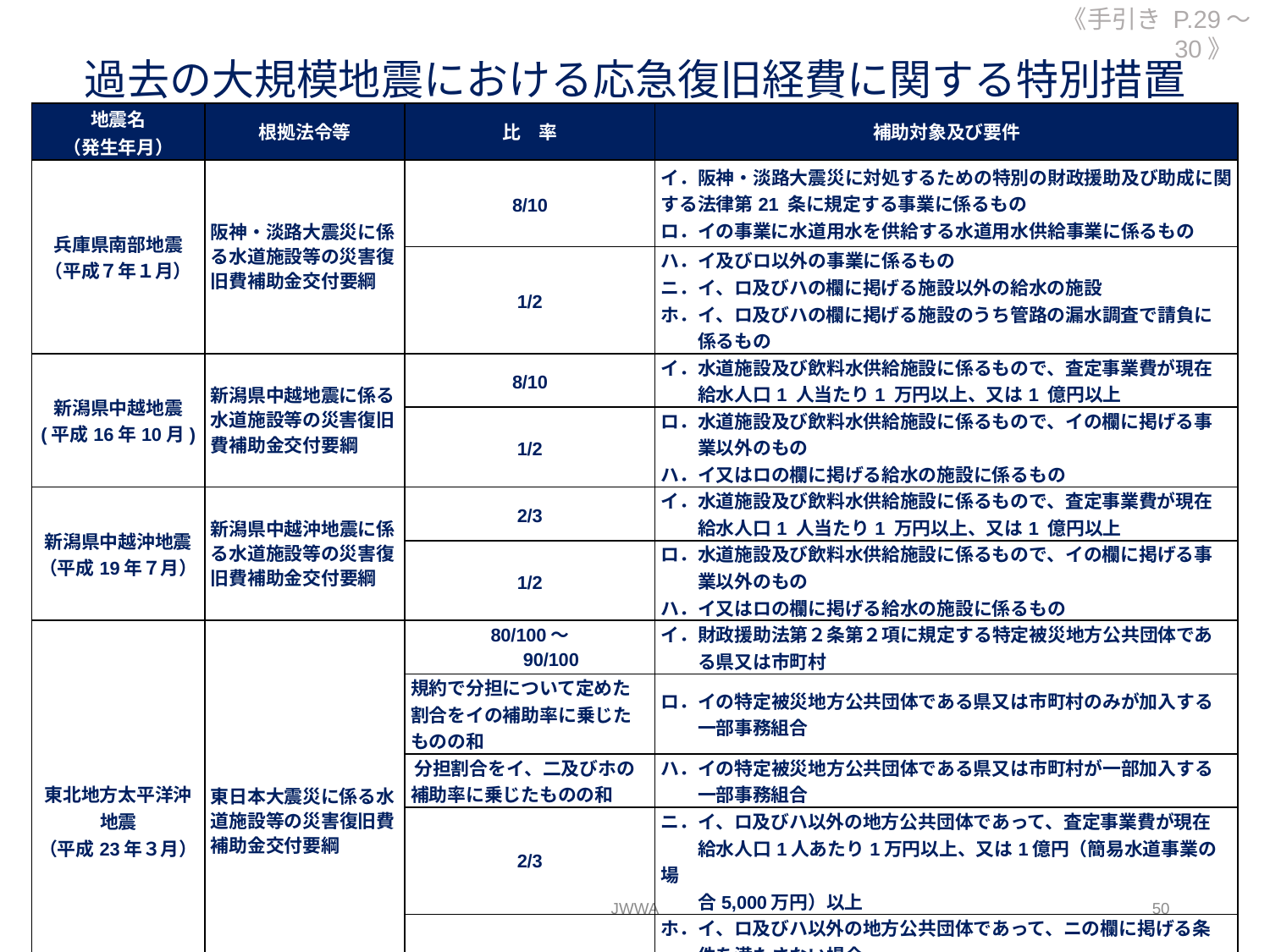

《手引き P.29～30》
# 過去の大規模地震における応急復旧経費に関する特別措置
| 地震名 （発生年月） | 根拠法令等 | 比　率 | 補助対象及び要件 |
| --- | --- | --- | --- |
| 兵庫県南部地震 （平成７年１月） | 阪神・淡路大震災に係る水道施設等の災害復旧費補助金交付要綱 | 8/10 | イ．阪神・淡路大震災に対処するための特別の財政援助及び助成に関する法律第21 条に規定する事業に係るもの ロ．イの事業に水道用水を供給する水道用水供給事業に係るもの |
|  |  | 1/2 | ハ．イ及びロ以外の事業に係るもの ニ．イ、ロ及びハの欄に掲げる施設以外の給水の施設 ホ．イ、ロ及びハの欄に掲げる施設のうち管路の漏水調査で請負に 　　係るもの |
| 新潟県中越地震 (平成16年10月) | 新潟県中越地震に係る水道施設等の災害復旧費補助金交付要綱 | 8/10 | イ．水道施設及び飲料水供給施設に係るもので、査定事業費が現在 　　給水人口1 人当たり1 万円以上、又は1 億円以上 |
|  |  | 1/2 | ロ．水道施設及び飲料水供給施設に係るもので、イの欄に掲げる事 　　業以外のもの ハ．イ又はロの欄に掲げる給水の施設に係るもの |
| 新潟県中越沖地震 （平成19年７月） | 新潟県中越沖地震に係る水道施設等の災害復旧費補助金交付要綱 | 2/3 | イ．水道施設及び飲料水供給施設に係るもので、査定事業費が現在 　　給水人口1 人当たり1 万円以上、又は1 億円以上 |
|  |  | 1/2 | ロ．水道施設及び飲料水供給施設に係るもので、イの欄に掲げる事 　　業以外のもの ハ．イ又はロの欄に掲げる給水の施設に係るもの |
| 東北地方太平洋沖地震 （平成23年３月） | 東日本大震災に係る水道施設等の災害復旧費補助金交付要綱 | 80/100～ 　　90/100 | イ．財政援助法第２条第２項に規定する特定被災地方公共団体であ 　　る県又は市町村 |
|  |  | 規約で分担について定めた割合をイの補助率に乗じたものの和 | ロ．イの特定被災地方公共団体である県又は市町村のみが加入する 　　一部事務組合 |
|  |  | 分担割合をイ、二及びホの補助率に乗じたものの和 | ハ．イの特定被災地方公共団体である県又は市町村が一部加入する 　　一部事務組合 |
|  |  | 2/3 | ニ．イ、ロ及びハ以外の地方公共団体であって、査定事業費が現在 　　給水人口1人あたり1万円以上、又は1億円（簡易水道事業の場 　　合5,000万円）以上 |
|  |  | 1/2 | ホ．イ、ロ及びハ以外の地方公共団体であって、ニの欄に掲げる条 　　件を満たさない場合 　　・上記に掲げる施設以外の給水の施設 　　・上記に掲げる施設のうち管路の漏水調査で請負に係るもの |
JWWA
50